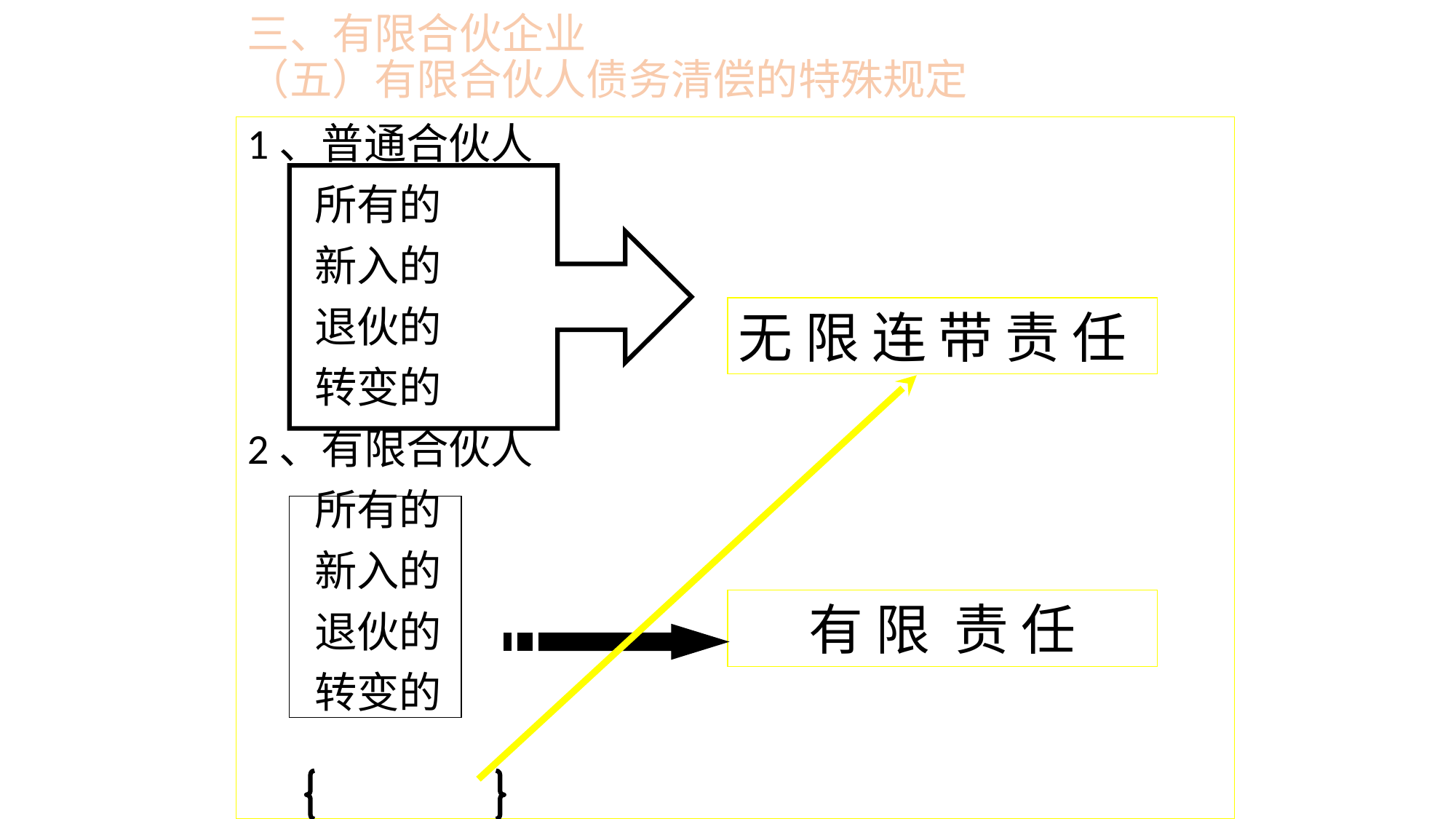

# 三、有限合伙企业 （五）有限合伙人债务清偿的特殊规定
1、普通合伙人
      所有的
      新入的
      退伙的
      转变的
2、有限合伙人
      所有的
      新入的
      退伙的
      转变的

无 限 连 带 责 任

有 限  责 任